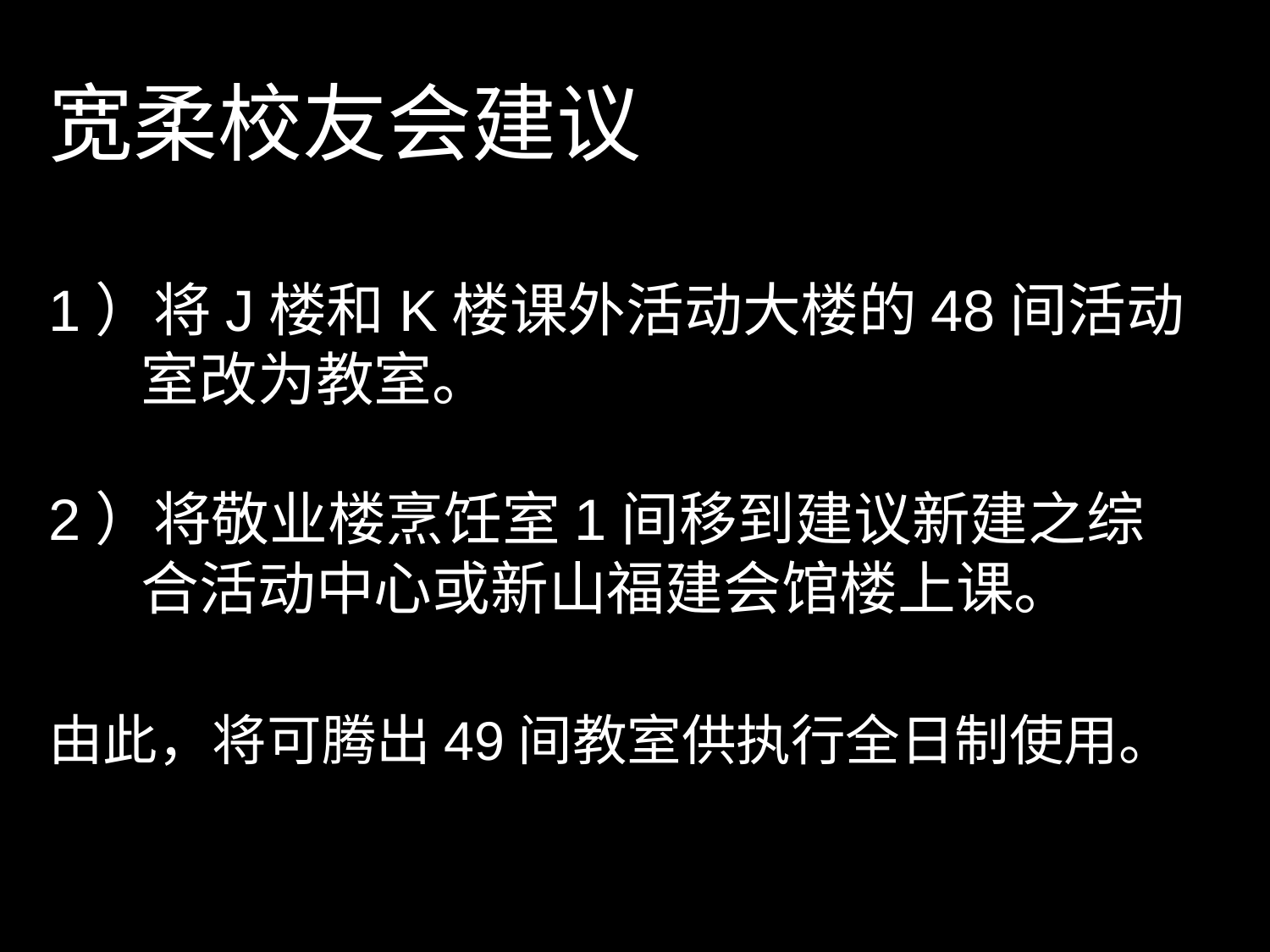

宽柔校友会建议

1）将J楼和K楼课外活动大楼的48间活动
      室改为教室。

2）将敬业楼烹饪室1间移到建议新建之综
      合活动中心或新山福建会馆楼上课。

由此，将可腾出49间教室供执行全日制使用。